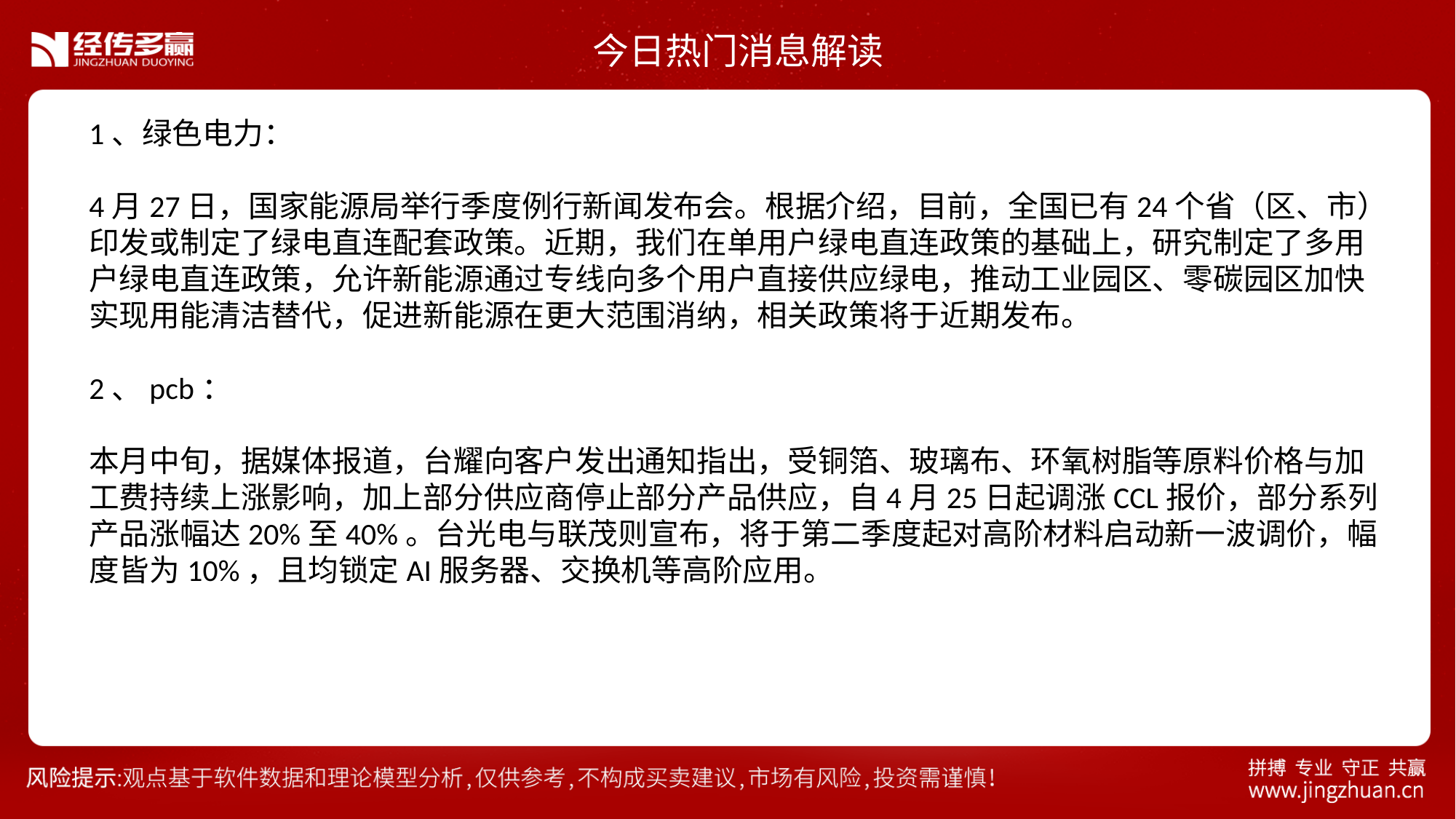

今日热门消息解读
1、绿色电力：

4月27日，国家能源局举行季度例行新闻发布会。根据介绍，目前，全国已有24个省（区、市）印发或制定了绿电直连配套政策。近期，我们在单用户绿电直连政策的基础上，研究制定了多用户绿电直连政策，允许新能源通过专线向多个用户直接供应绿电，推动工业园区、零碳园区加快实现用能清洁替代，促进新能源在更大范围消纳，相关政策将于近期发布。

2、pcb：

本月中旬，据媒体报道，台耀向客户发出通知指出，受铜箔、玻璃布、环氧树脂等原料价格与加工费持续上涨影响，加上部分供应商停止部分产品供应，自4月25日起调涨CCL报价，部分系列产品涨幅达20%至40%。台光电与联茂则宣布，将于第二季度起对高阶材料启动新一波调价，幅度皆为10%，且均锁定AI服务器、交换机等高阶应用。